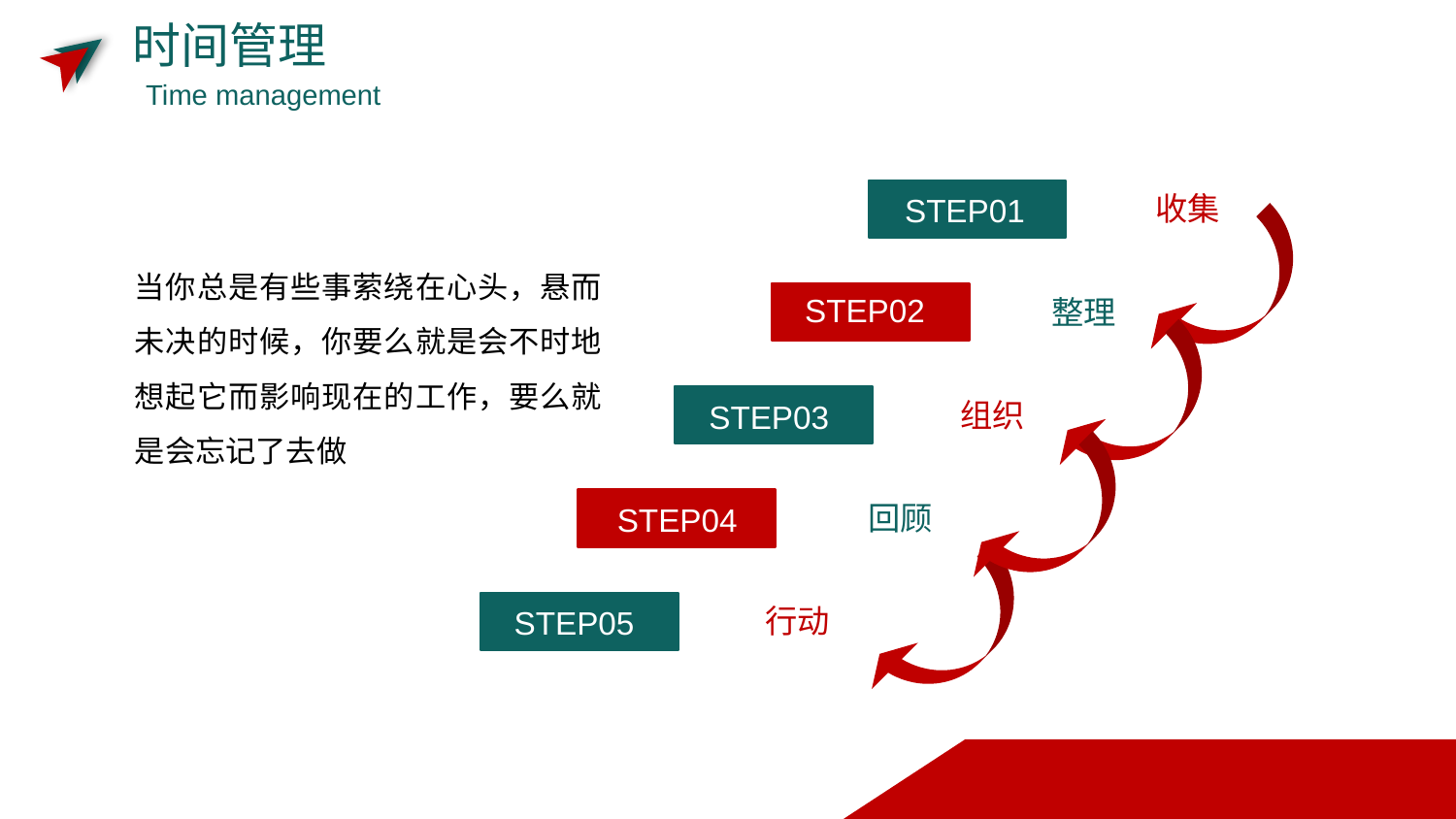

时间管理

Time management

STEP01
收集

当你总是有些事萦绕在心头，悬而未决的时候，你要么就是会不时地想起它而影响现在的工作，要么就是会忘记了去做
STEP02

整理

STEP03
组织

STEP04
回顾

STEP05
行动